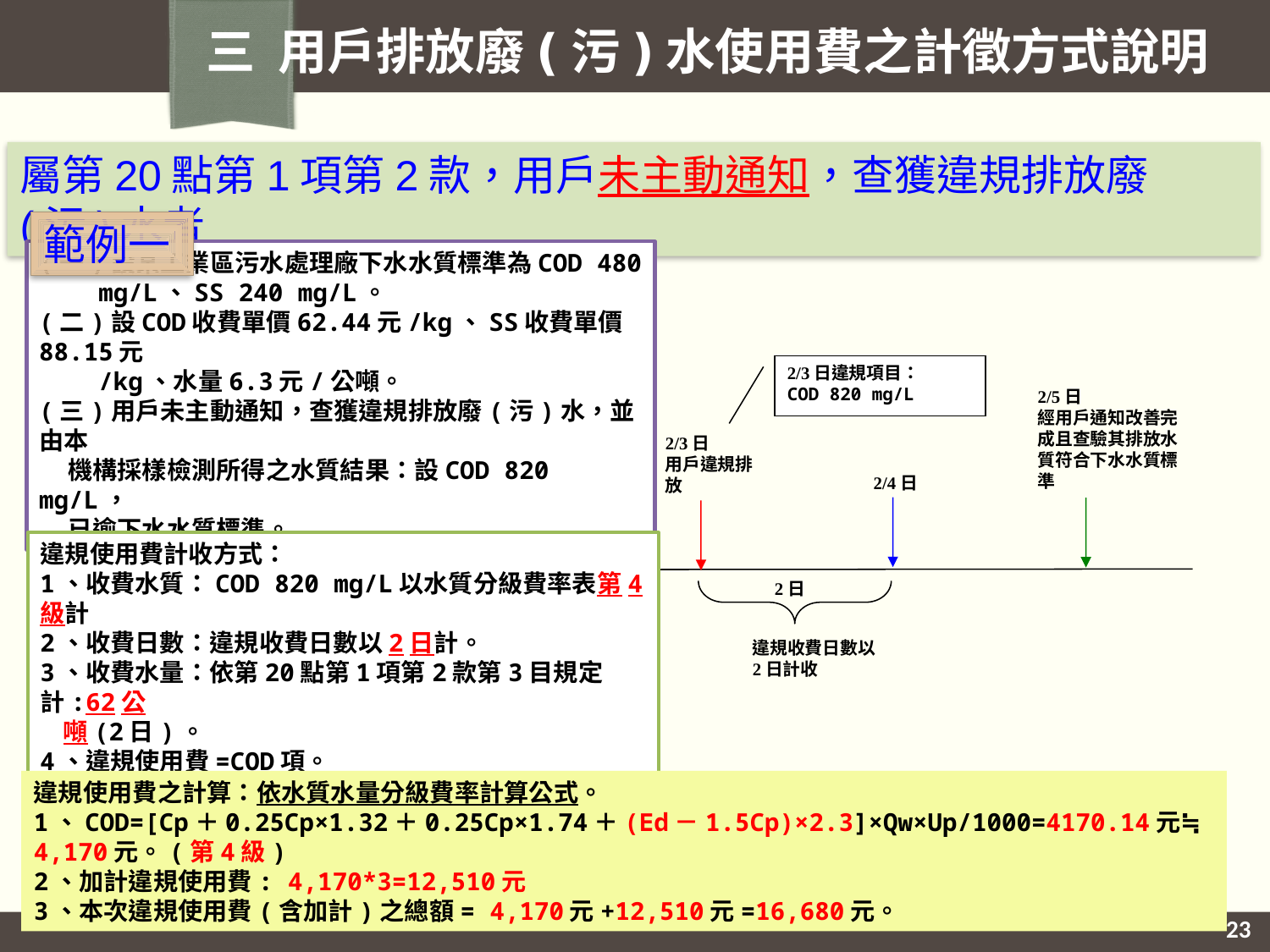

三  用戶排放廢(污)水使用費之計徵方式說明
屬第20點第1項第2款，用戶未主動通知，查獲違規排放廢(污)水者

範例一
(一)設某工業區污水處理廠下水水質標準為COD 480
    mg/L、SS 240 mg/L。
(二)設COD收費單價62.44元/kg、SS收費單價88.15元
    /kg、水量6.3元/公噸。
(三)用戶未主動通知，查獲違規排放廢(污)水，並由本
    機構採樣檢測所得之水質結果：設COD 820 mg/L，
    已逾下水水質標準。
2/3日違規項目：
COD 820 mg/L
2/5日
經用戶通知改善完成且查驗其排放水質符合下水水質標準
2/3日
用戶違規排放
2/4日

2日

違規收費日數以2日計收
違規使用費計收方式：
1、收費水質：COD 820 mg/L以水質分級費率表第4級計
2、收費日數：違規收費日數以2日計。
3、收費水量：依第20點第1項第2款第3目規定計:62公
   噸(2日)。
4、違規使用費=COD項。
5、加計違規使用費=COD項往前溯至一年內有違規紀錄
   ，依所算金額以3倍計。
違規使用費之計算：依水質水量分級費率計算公式。
1、COD=[Cp＋0.25Cp×1.32＋0.25Cp×1.74＋(Ed－1.5Cp)×2.3]×Qw×Up/1000=4170.14元≒4,170元。(第4級)
2、加計違規使用費: 4,170*3=12,510元
3、本次違規使用費(含加計)之總額= 4,170元+12,510元=16,680元。
23